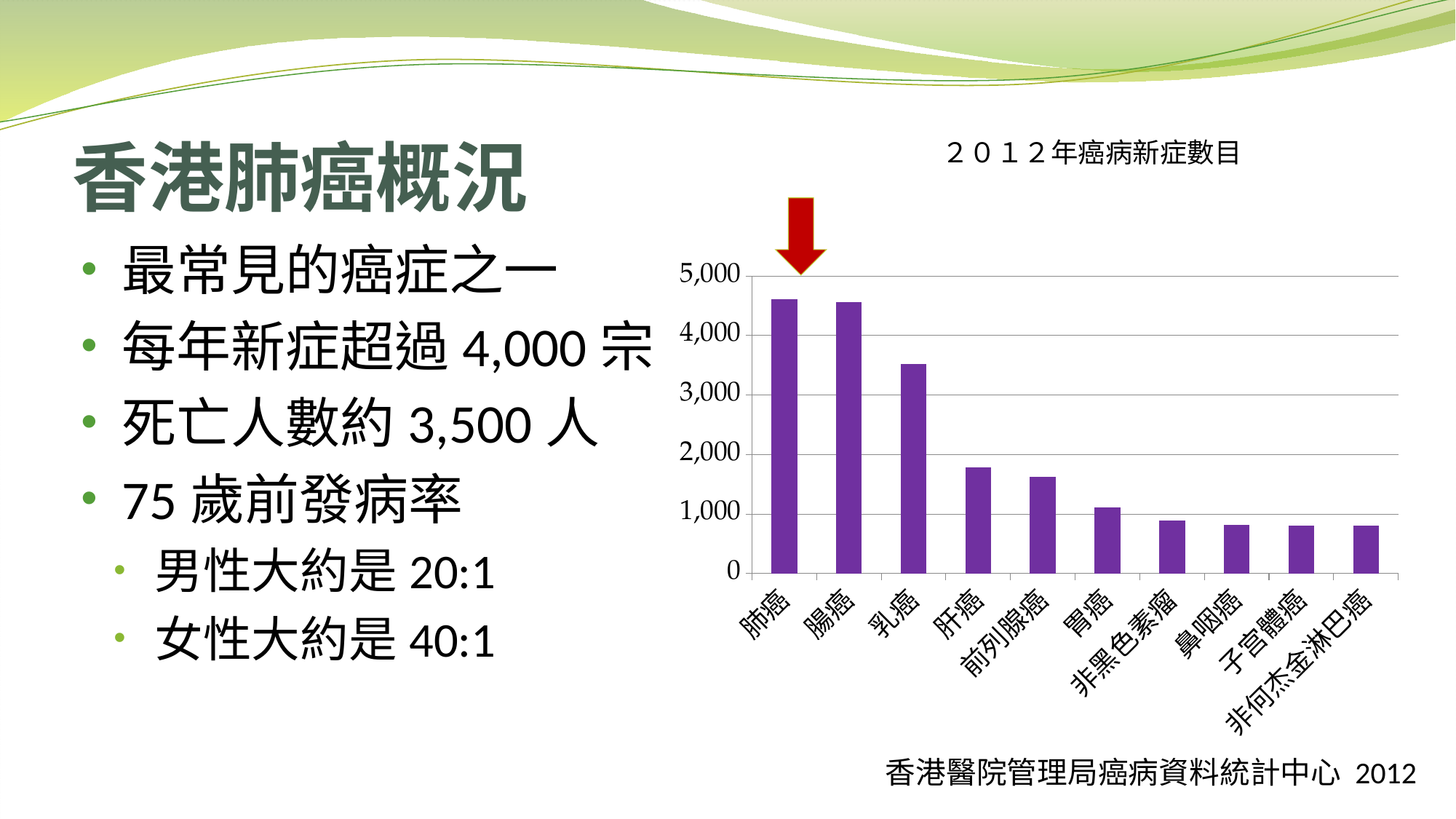

# 香港肺癌概況
２０１２年癌病新症數目

最常見的癌症之一
每年新症超過4,000宗
死亡人數約3,500人
75歲前發病率
男性大約是20:1
女性大約是40:1

### Chart

| Category | 新症人数 |
|---|---|
| 肺癌 | 4610.0 |
| 腸癌 | 4563.0 |
| 乳癌 | 3522.0 |
| 肝癌 | 1790.0 |
| 前列腺癌 | 1631.0 |
| 胃癌 | 1113.0 |
| 非黑色素瘤 | 895.0 |
| 鼻咽癌 | 819.0 |
| 子宫體癌 | 810.0 |
| 非何杰金淋巴癌 | 804.0 |
香港醫院管理局癌病資料統計中心 2012